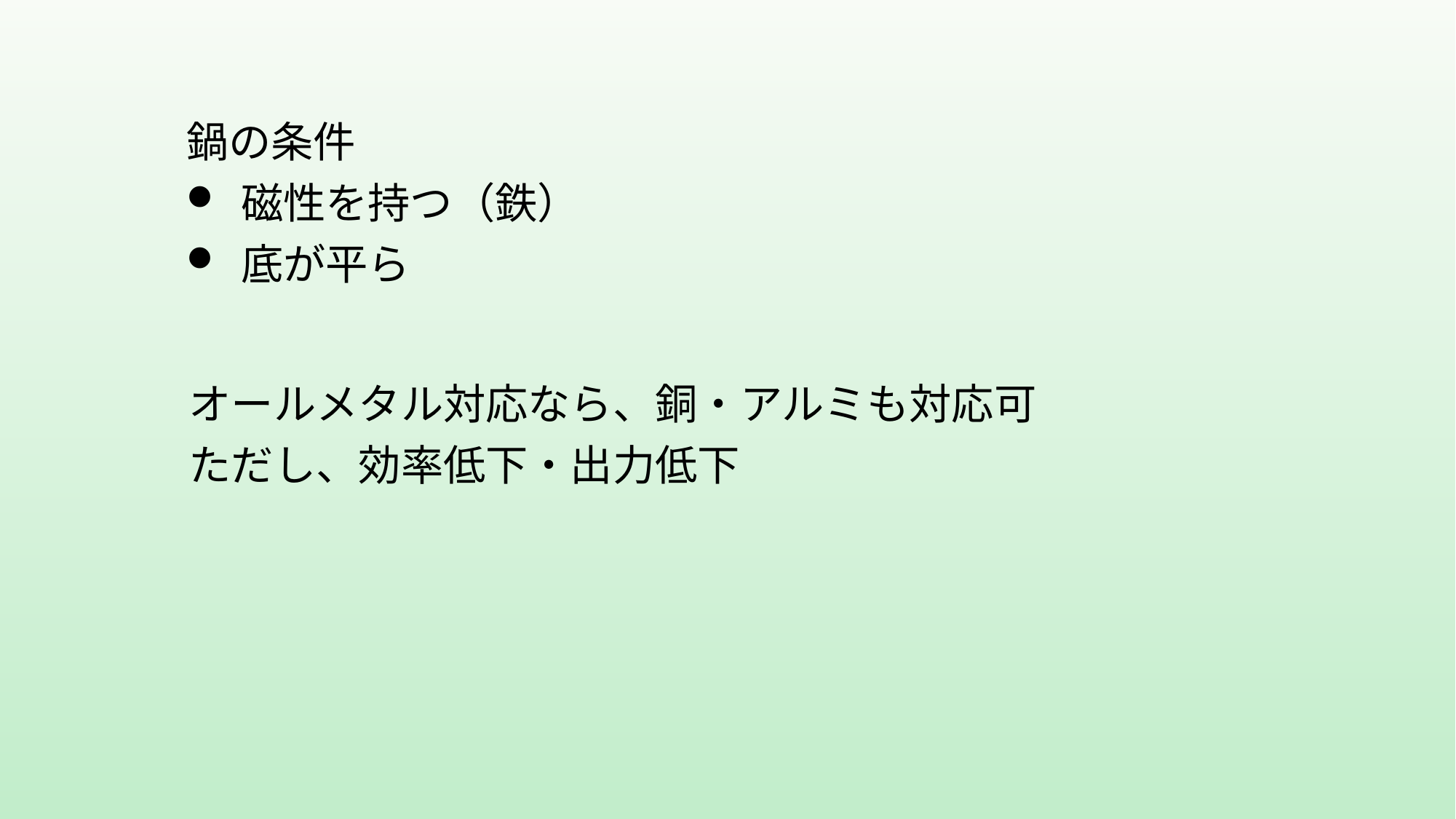

鍋の条件
磁性を持つ（鉄）
底が平ら
オールメタル対応なら、銅・アルミも対応可
ただし、効率低下・出力低下